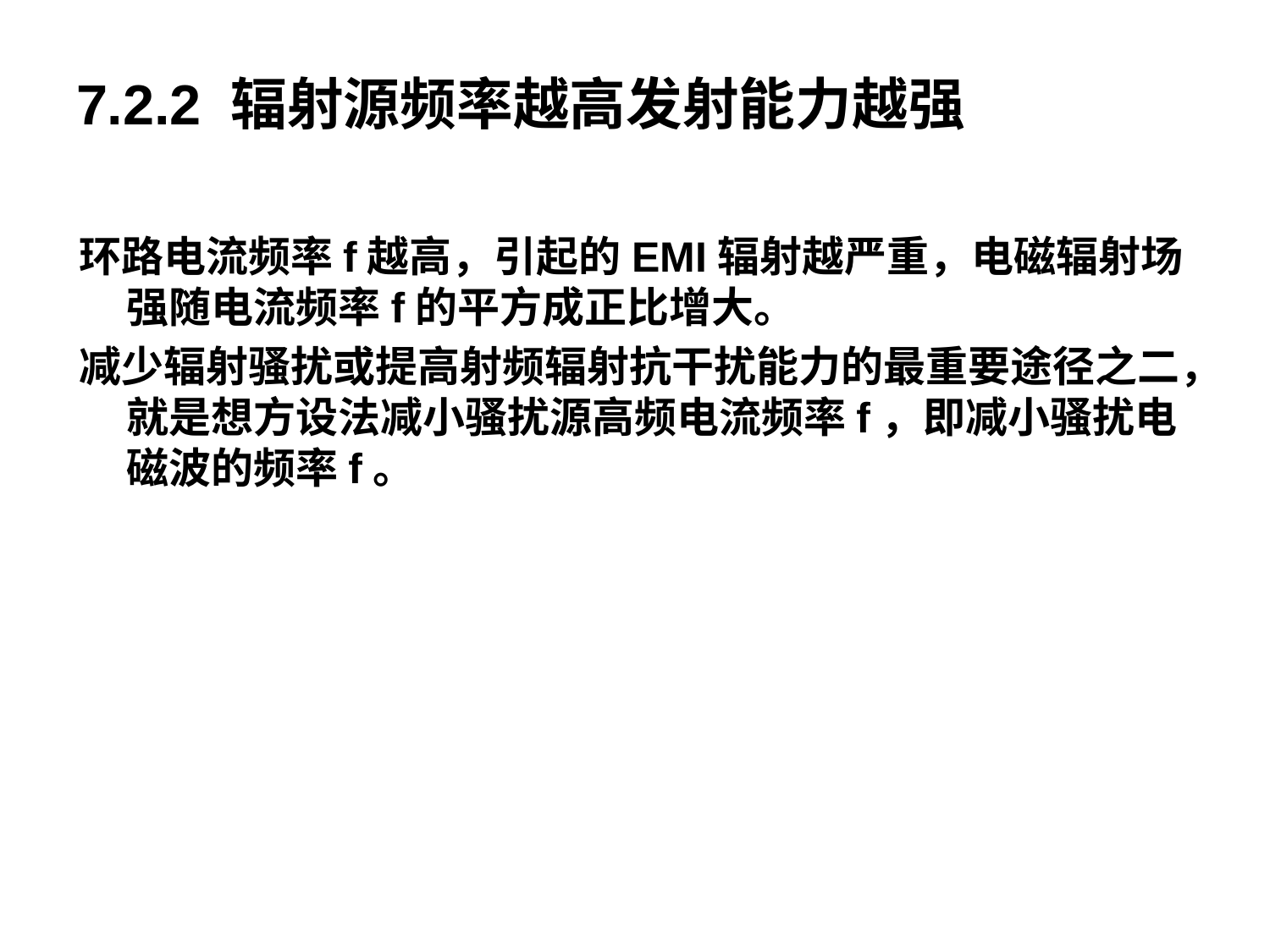

# 7.2.2 辐射源频率越高发射能力越强
环路电流频率f越高，引起的EMI辐射越严重，电磁辐射场强随电流频率f的平方成正比增大。
减少辐射骚扰或提高射频辐射抗干扰能力的最重要途径之二，就是想方设法减小骚扰源高频电流频率f，即减小骚扰电磁波的频率f。

26